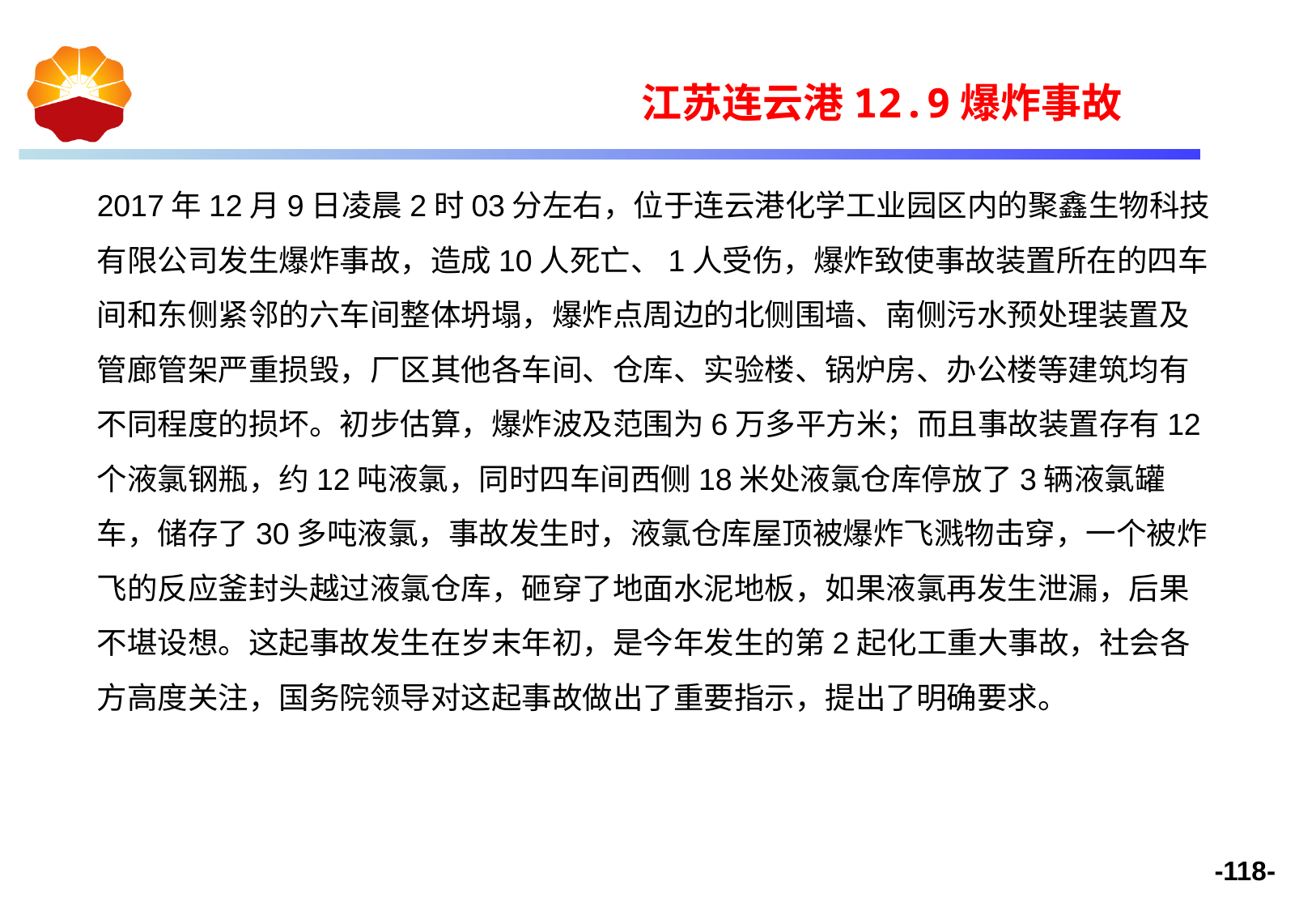

2017年12月9日凌晨2时03分左右，位于连云港化学工业园区内的聚鑫生物科技有限公司发生爆炸事故，造成10人死亡、1人受伤，爆炸致使事故装置所在的四车间和东侧紧邻的六车间整体坍塌，爆炸点周边的北侧围墙、南侧污水预处理装置及管廊管架严重损毁，厂区其他各车间、仓库、实验楼、锅炉房、办公楼等建筑均有不同程度的损坏。初步估算，爆炸波及范围为6万多平方米；而且事故装置存有12个液氯钢瓶，约12吨液氯，同时四车间西侧18米处液氯仓库停放了3辆液氯罐车，储存了30多吨液氯，事故发生时，液氯仓库屋顶被爆炸飞溅物击穿，一个被炸飞的反应釜封头越过液氯仓库，砸穿了地面水泥地板，如果液氯再发生泄漏，后果不堪设想。这起事故发生在岁末年初，是今年发生的第2起化工重大事故，社会各方高度关注，国务院领导对这起事故做出了重要指示，提出了明确要求。

江苏连云港12.9爆炸事故